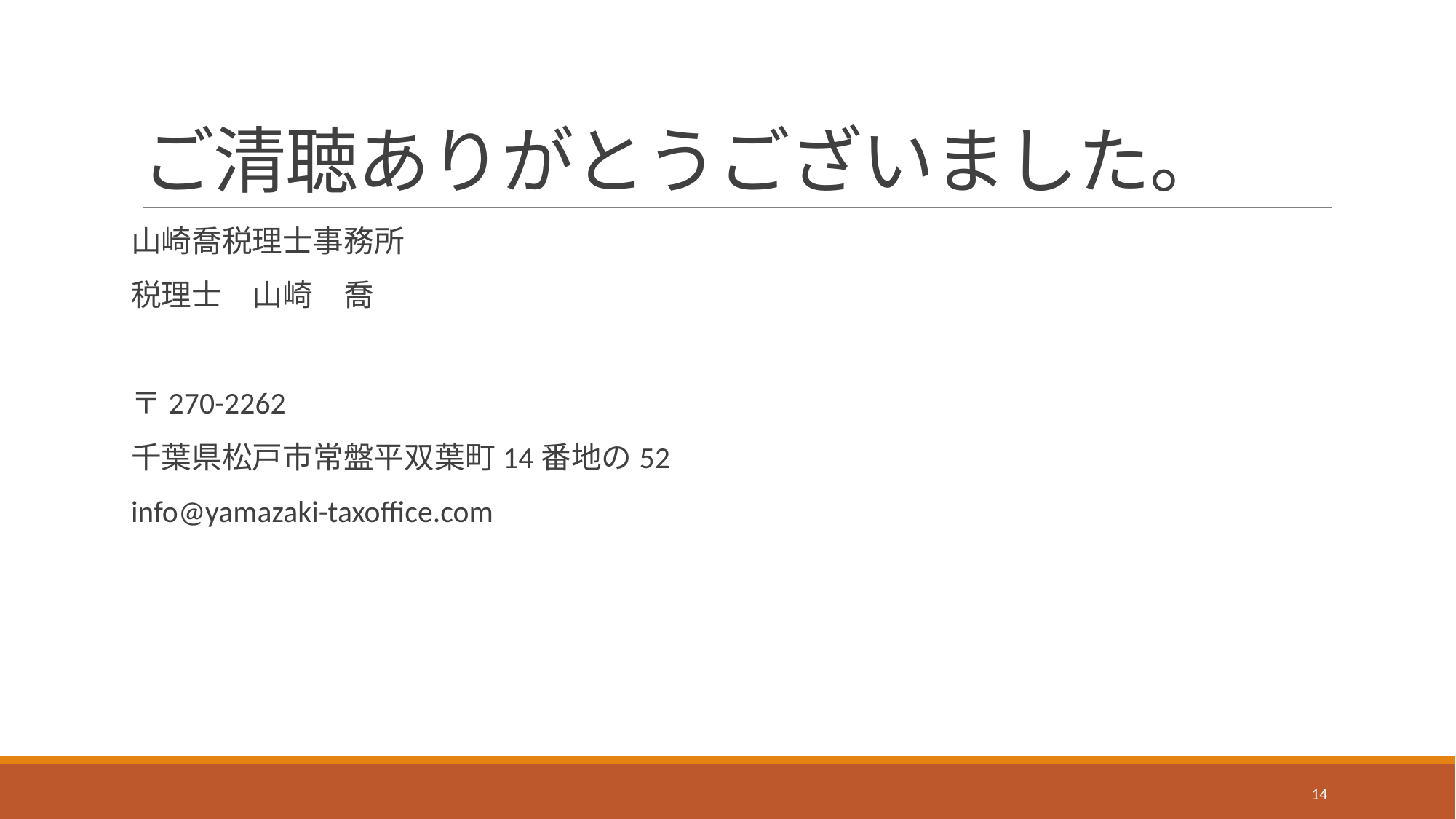

# ご清聴ありがとうございました。
山崎喬税理士事務所
税理士　山崎　喬

〒270-2262
千葉県松戸市常盤平双葉町14番地の52
info@yamazaki-taxoffice.com

14